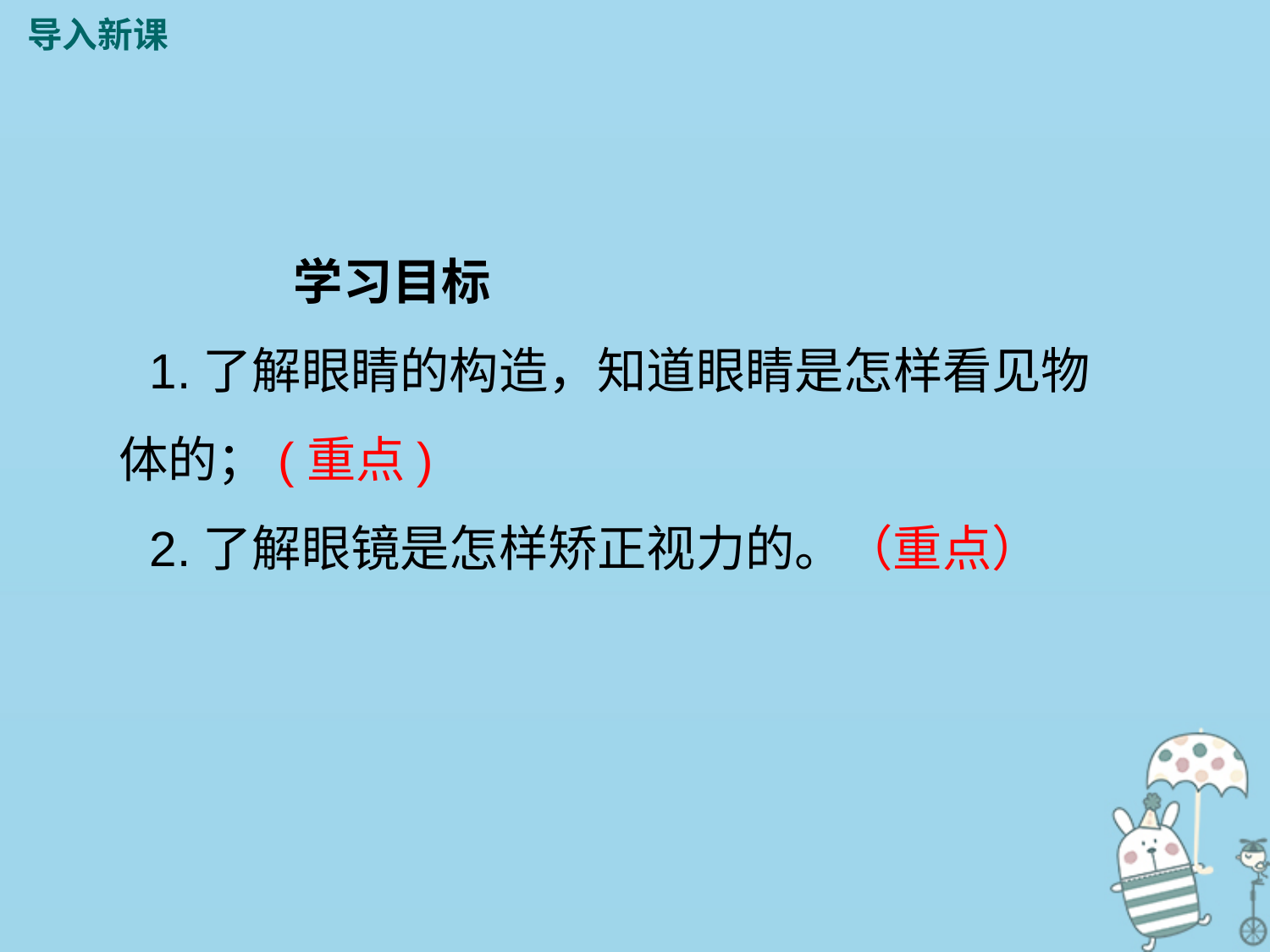

导入新课
            学习目标
1.了解眼睛的构造，知道眼睛是怎样看见物体的；(重点)
2.了解眼镜是怎样矫正视力的。（重点）